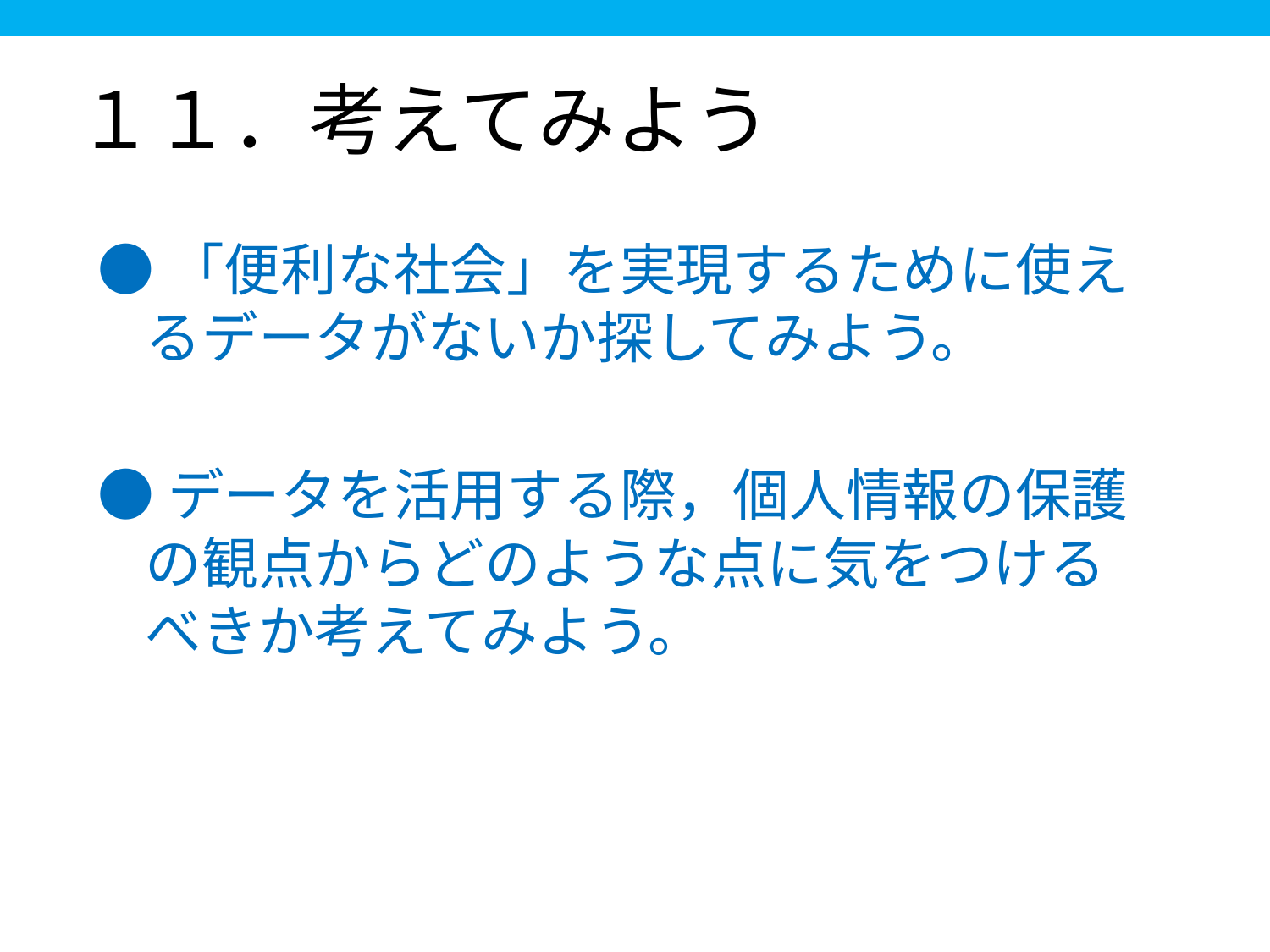

# １１．考えてみよう
●「便利な社会」を実現するために使えるデータがないか探してみよう。

●データを活用する際，個人情報の保護の観点からどのような点に気をつけるべきか考えてみよう。